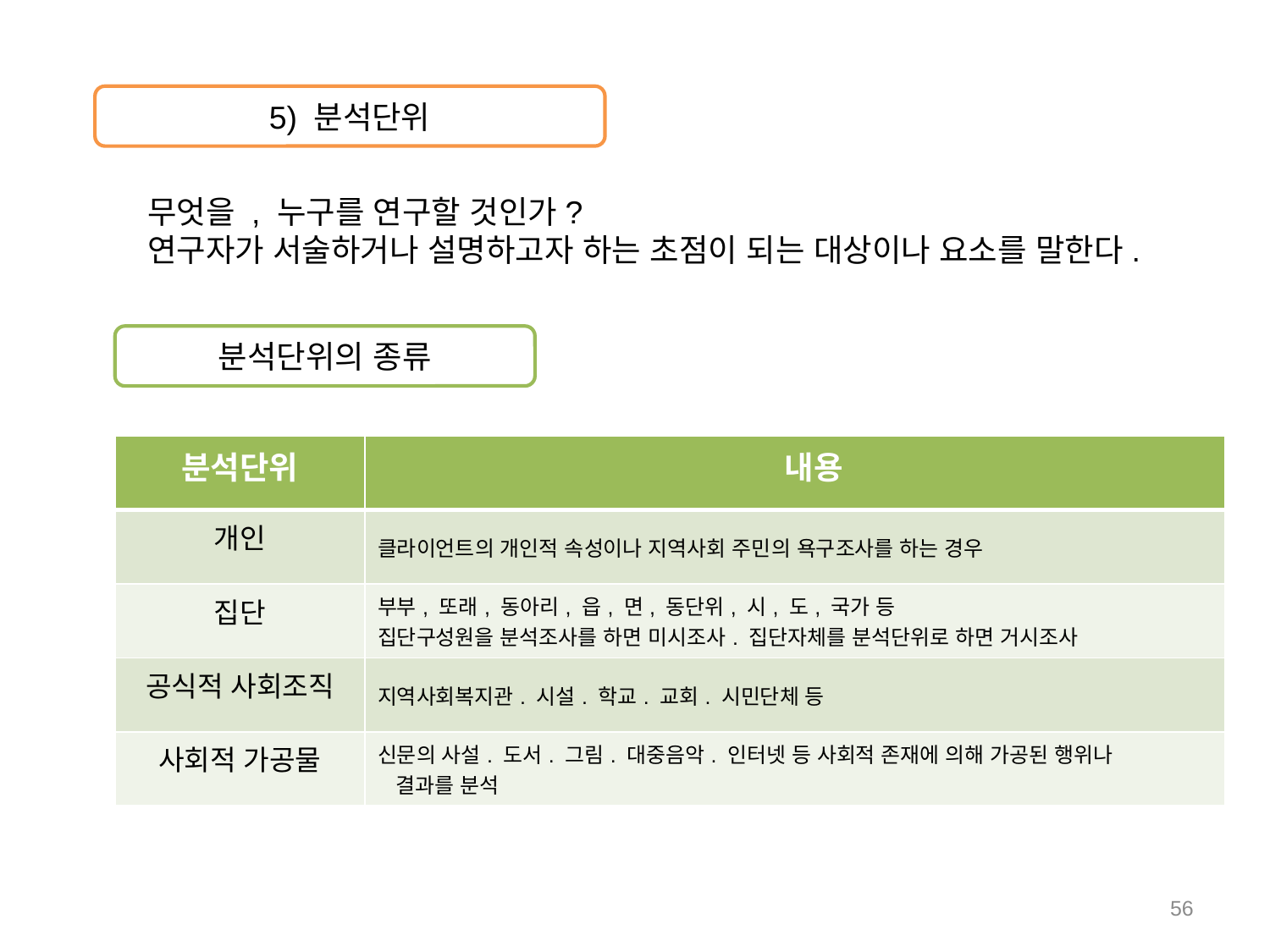

5) 분석단위
무엇을 , 누구를 연구할 것인가?
연구자가 서술하거나 설명하고자 하는 초점이 되는 대상이나 요소를 말한다.
분석단위의 종류
| 분석단위 | 내용 |
| --- | --- |
| 개인 | 클라이언트의 개인적 속성이나 지역사회 주민의 욕구조사를 하는 경우 |
| 집단 | 부부, 또래, 동아리, 읍, 면, 동단위, 시, 도, 국가 등 집단구성원을 분석조사를 하면 미시조사. 집단자체를 분석단위로 하면 거시조사 |
| 공식적 사회조직 | 지역사회복지관. 시설. 학교. 교회. 시민단체 등 |
| 사회적 가공물 | 신문의 사설. 도서. 그림. 대중음악. 인터넷 등 사회적 존재에 의해 가공된 행위나 결과를 분석 |
56